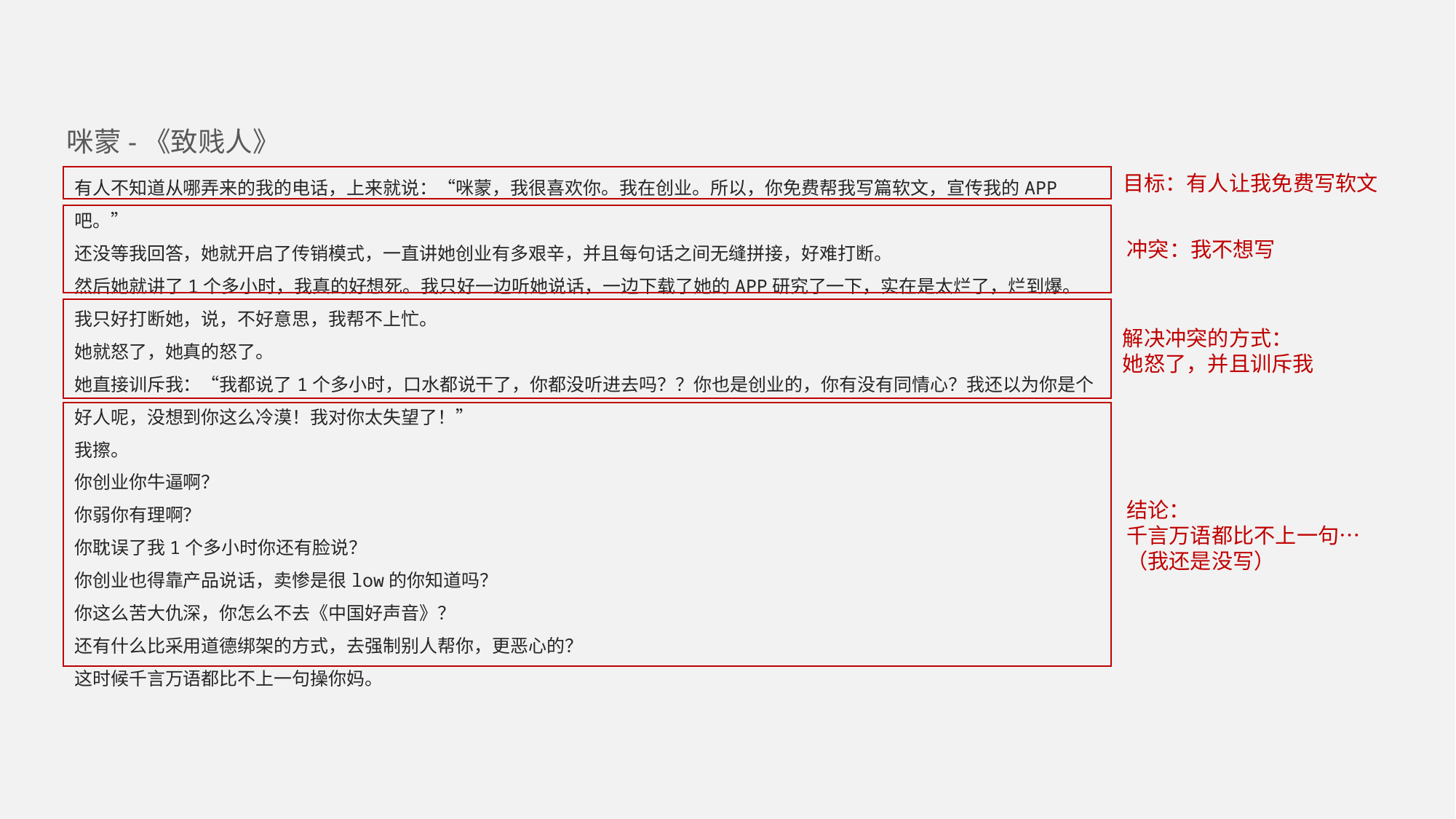

咪蒙-《致贱人》
有人不知道从哪弄来的我的电话，上来就说：“咪蒙，我很喜欢你。我在创业。所以，你免费帮我写篇软文，宣传我的APP吧。”
还没等我回答，她就开启了传销模式，一直讲她创业有多艰辛，并且每句话之间无缝拼接，好难打断。
然后她就讲了1个多小时，我真的好想死。我只好一边听她说话，一边下载了她的APP研究了一下，实在是太烂了，烂到爆。
我只好打断她，说，不好意思，我帮不上忙。
她就怒了，她真的怒了。
她直接训斥我：“我都说了1个多小时，口水都说干了，你都没听进去吗？？你也是创业的，你有没有同情心？我还以为你是个好人呢，没想到你这么冷漠！我对你太失望了！”
我擦。
你创业你牛逼啊？
你弱你有理啊？
你耽误了我1个多小时你还有脸说？
你创业也得靠产品说话，卖惨是很low的你知道吗？
你这么苦大仇深，你怎么不去《中国好声音》？
还有什么比采用道德绑架的方式，去强制别人帮你，更恶心的？
这时候千言万语都比不上一句操你妈。
目标：有人让我免费写软文

冲突：我不想写

解决冲突的方式：
她怒了，并且训斥我

结论：
千言万语都比不上一句…
（我还是没写）